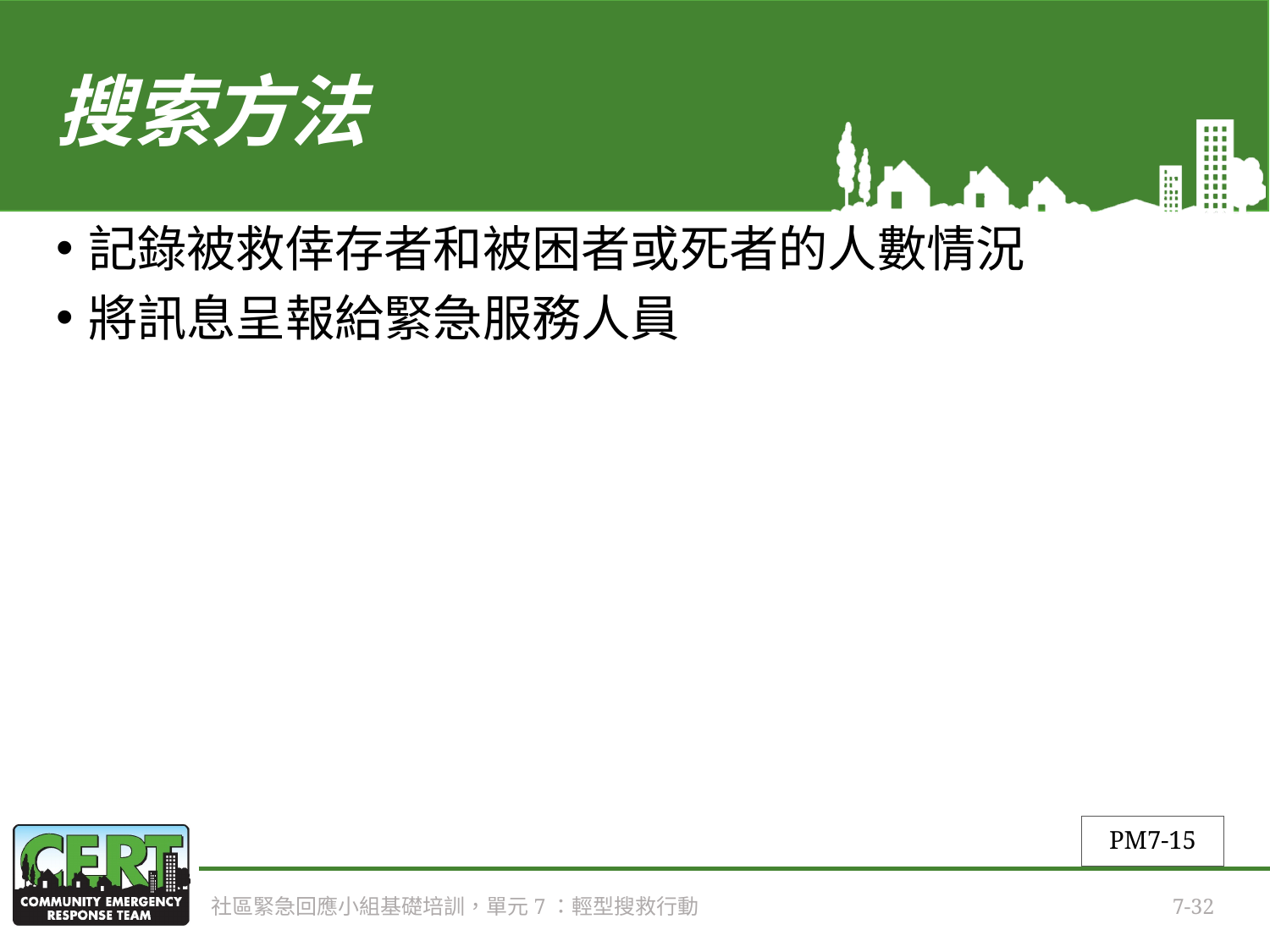

# 搜索方法
記錄被救倖存者和被困者或死者的人數情況
將訊息呈報給緊急服務人員
PM7-15
社區緊急回應小組基礎培訓，單元7：輕型搜救行動
7-32